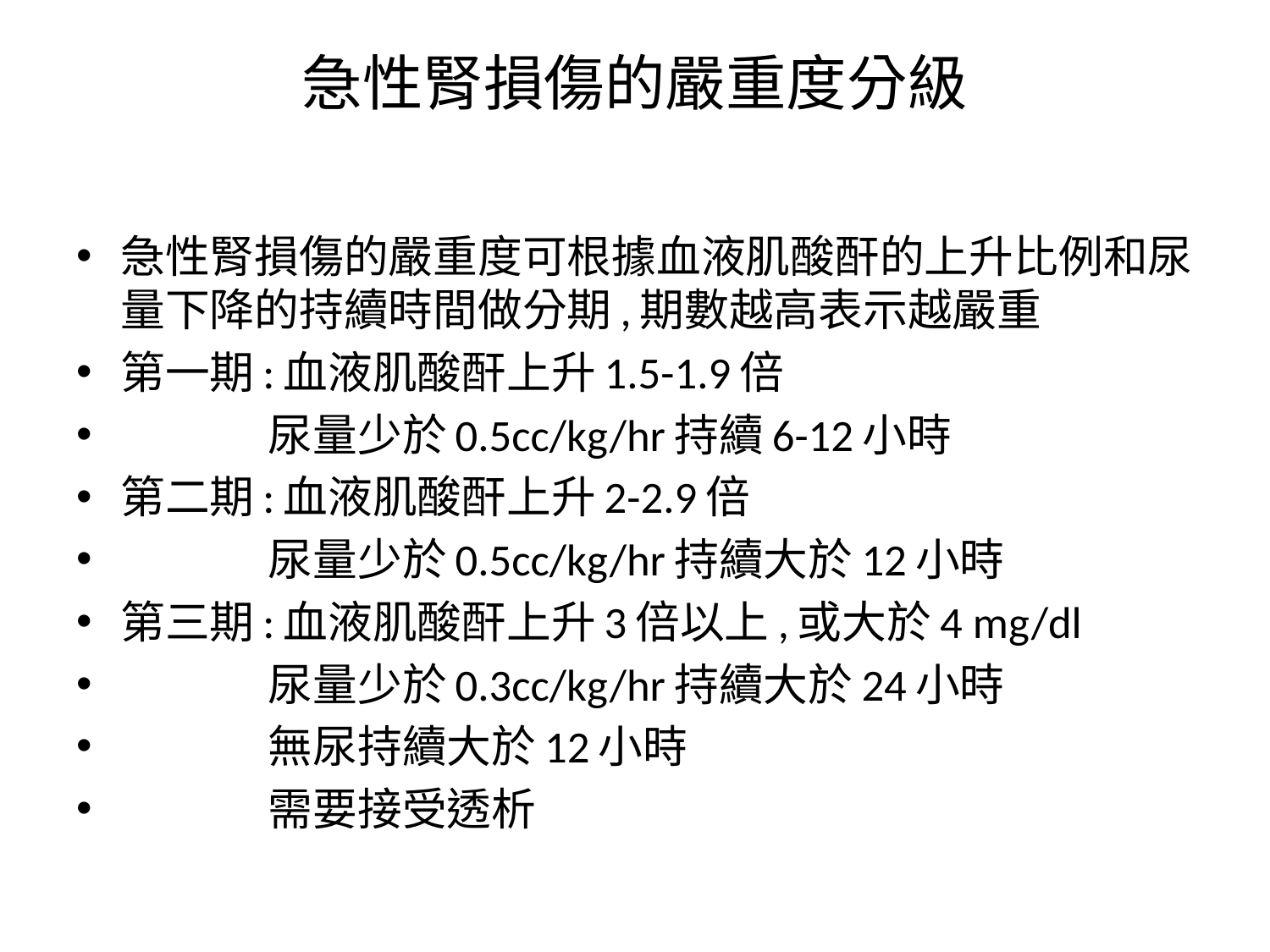

# 急性腎損傷的嚴重度分級
急性腎損傷的嚴重度可根據血液肌酸酐的上升比例和尿量下降的持續時間做分期,期數越高表示越嚴重
第一期:血液肌酸酐上升1.5-1.9倍
              尿量少於0.5cc/kg/hr持續6-12小時
第二期:血液肌酸酐上升2-2.9倍
              尿量少於0.5cc/kg/hr持續大於12小時
第三期:血液肌酸酐上升3倍以上,或大於4 mg/dl
              尿量少於0.3cc/kg/hr持續大於24小時
              無尿持續大於12小時
              需要接受透析